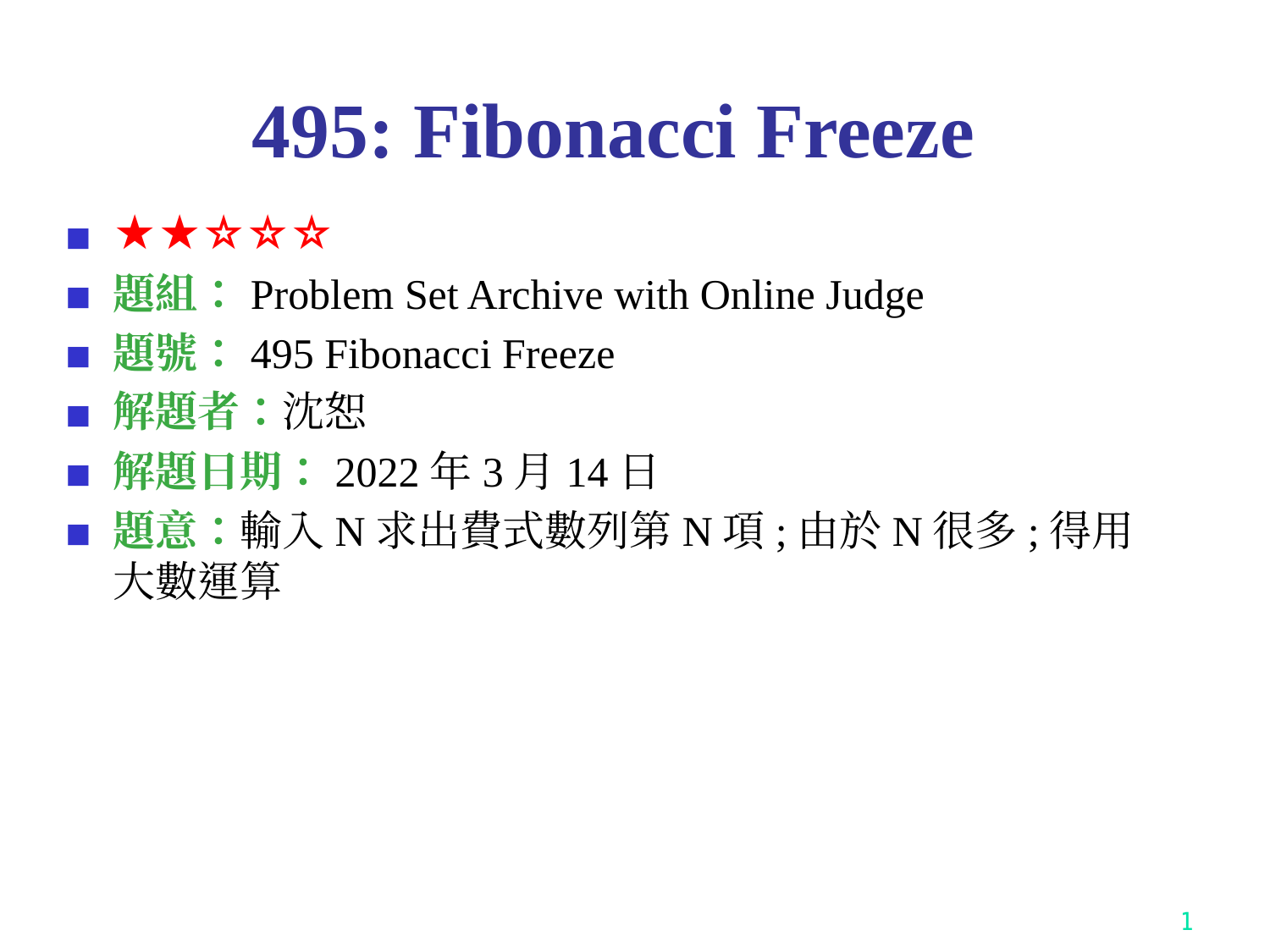

# 495: Fibonacci Freeze
★★☆☆☆
題組：Problem Set Archive with Online Judge
題號：495 Fibonacci Freeze
解題者：沈恕
解題日期：2022年3月14日
題意：輸入N求出費式數列第N項;由於N很多;得用大數運算
1